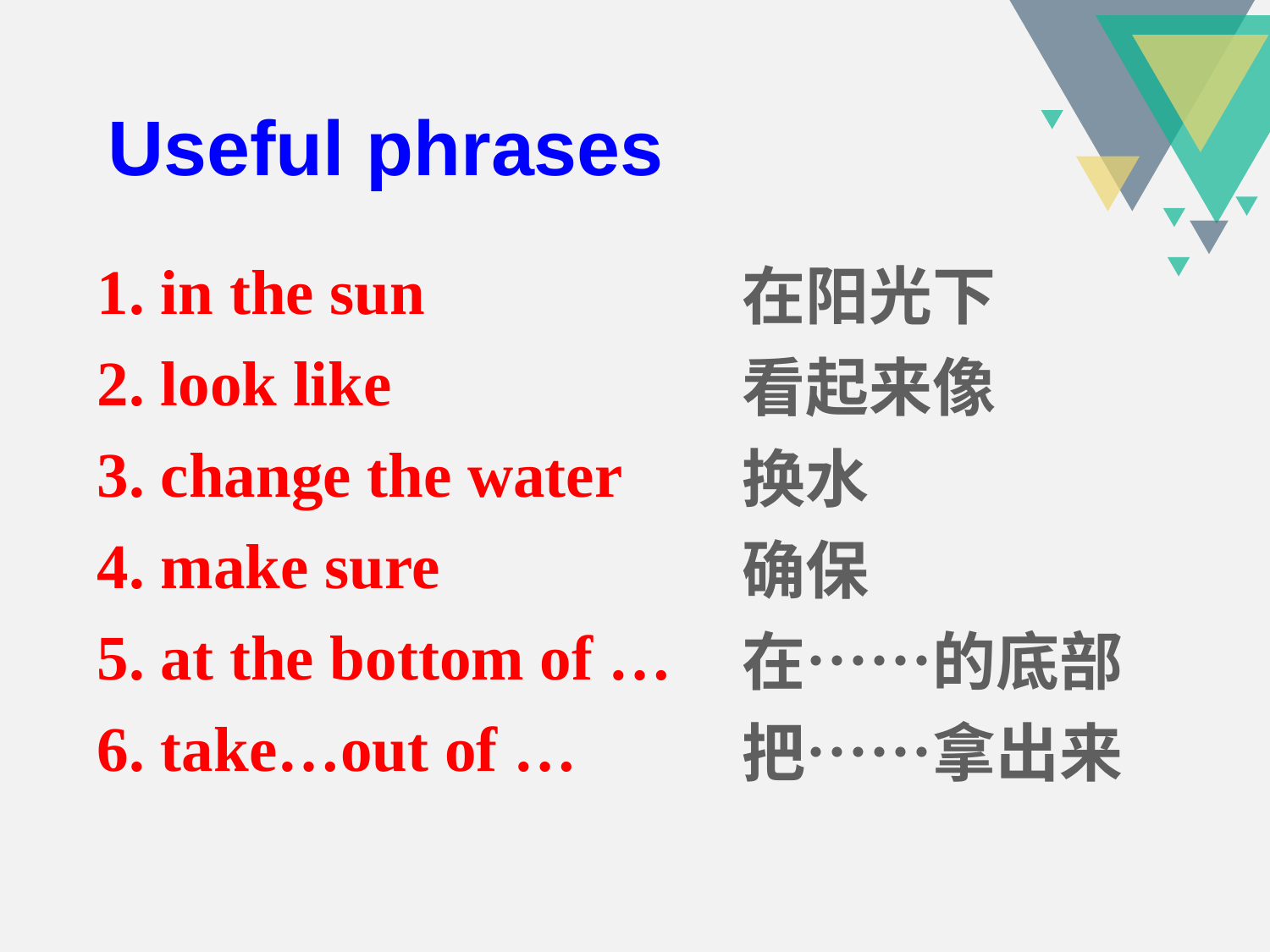

Useful phrases
1. in the sun
2. look like
3. change the water
4. make sure
5. at the bottom of …
6. take…out of …
在阳光下
看起来像
换水
确保
在……的底部
把……拿出来